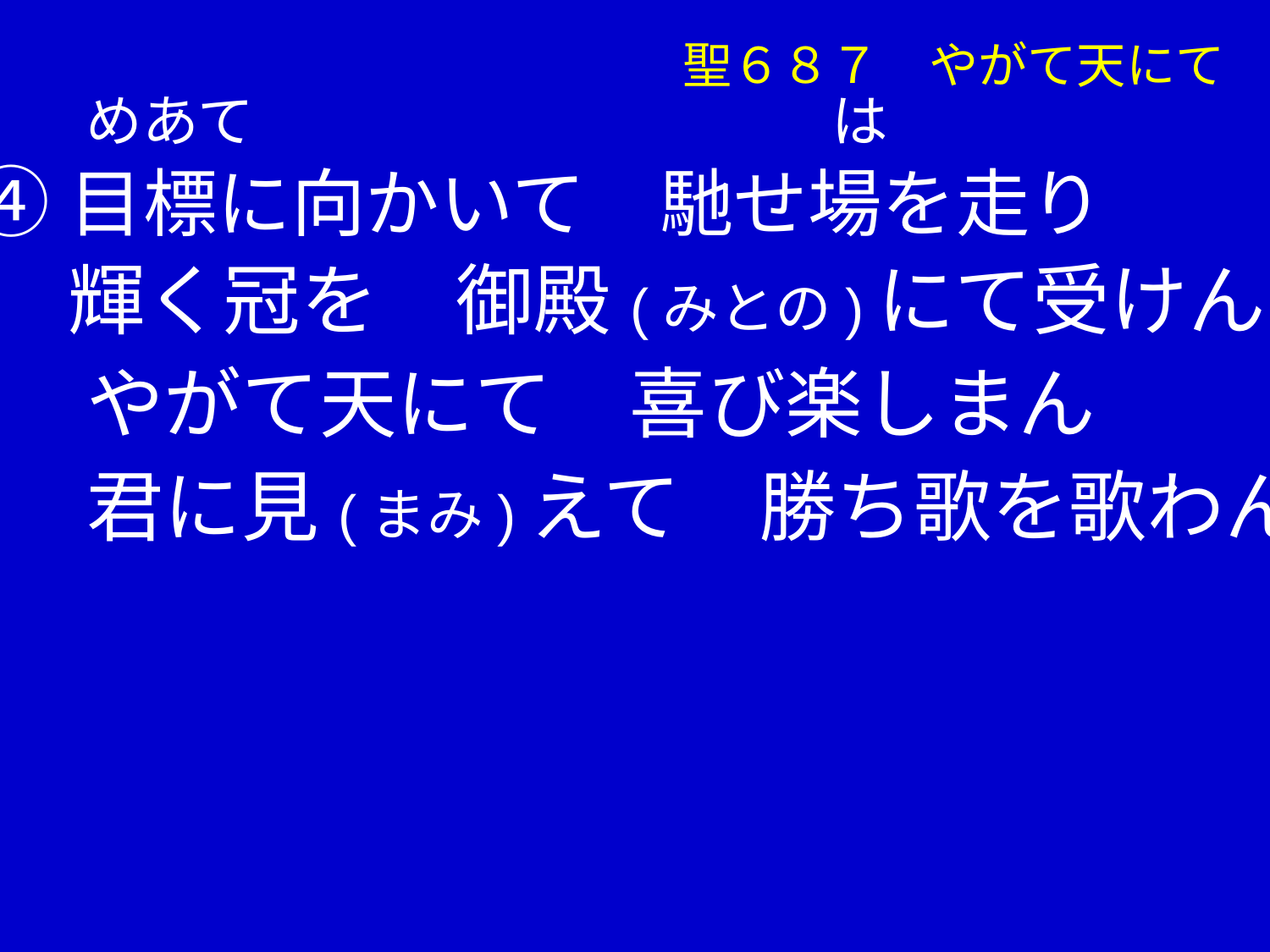

聖６８７　やがて天にて
　　めあて　 　　　　　　　　　は
④目標に向かいて　馳せ場を走り
　 輝く冠を　御殿(みとの)にて受けん
 　やがて天にて　喜び楽しまん
 　君に見(まみ)えて　勝ち歌を歌わん